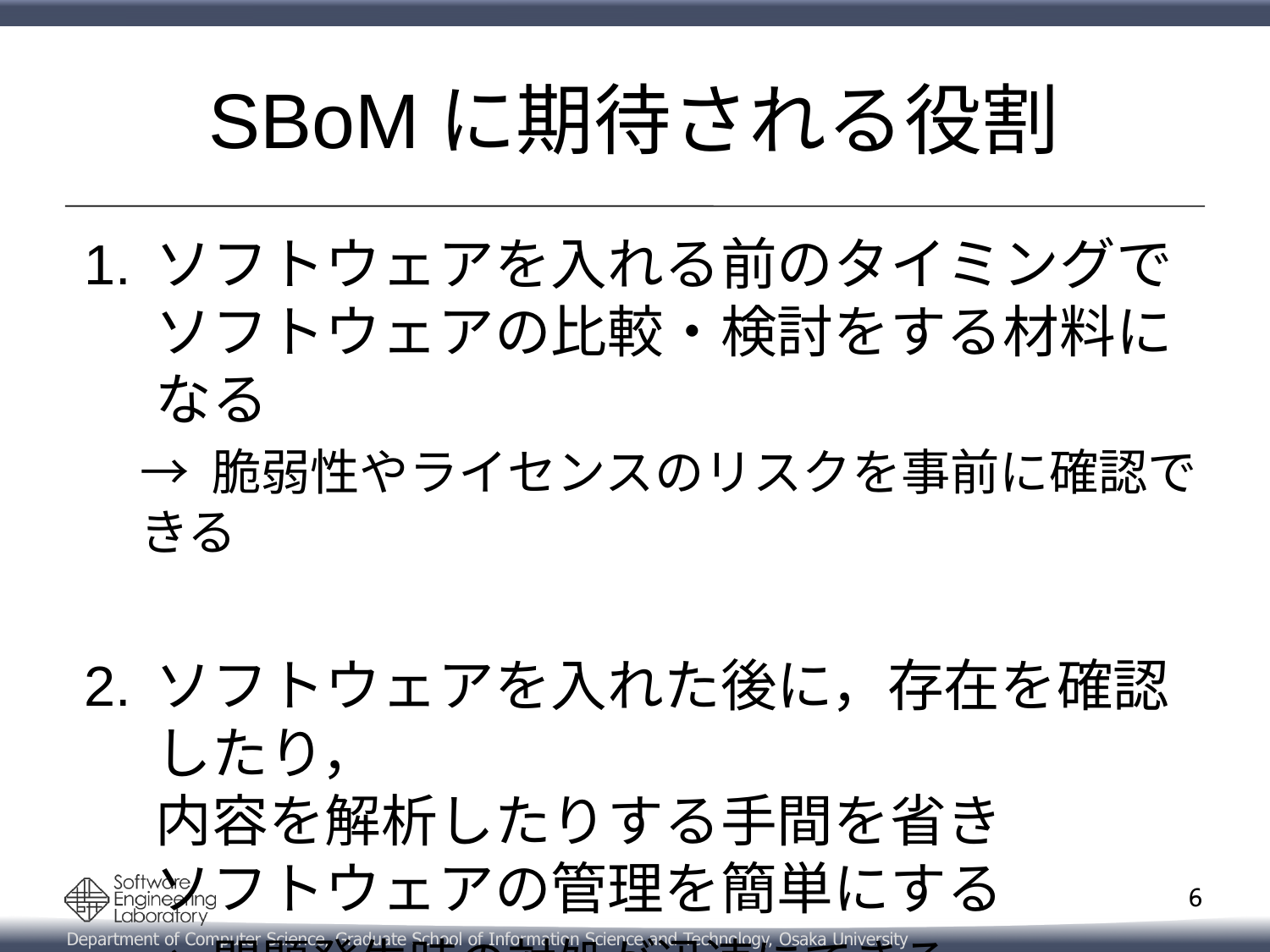

# SBoMに期待される役割
ソフトウェアを入れる前のタイミングで
ソフトウェアの比較・検討をする材料になる
→ 脆弱性やライセンスのリスクを事前に確認できる

ソフトウェアを入れた後に，存在を確認したり，
内容を解析したりする手間を省き
ソフトウェアの管理を簡単にする
→ 問題発生時の対処が迅速にできる
6